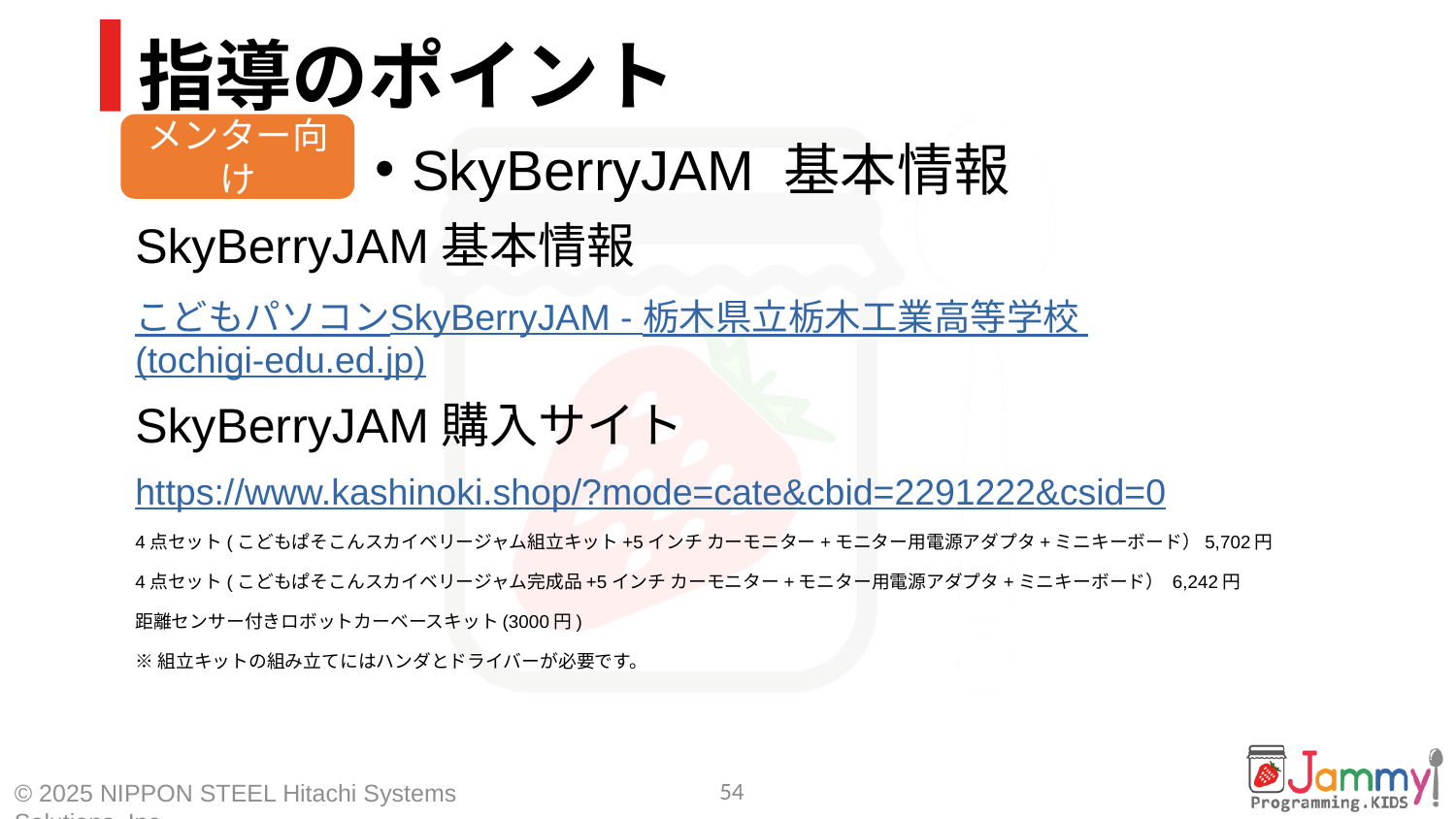

# 指導のポイント
SkyBerryJAM 基本情報
SkyBerryJAM基本情報
こどもパソコンSkyBerryJAM - 栃木県立栃木工業高等学校 (tochigi-edu.ed.jp)
SkyBerryJAM購入サイト
https://www.kashinoki.shop/?mode=cate&cbid=2291222&csid=0
4点セット(こどもぱそこんスカイベリージャム組立キット+5インチ カーモニター+モニター用電源アダプタ+ミニキーボード）5,702円
4点セット(こどもぱそこんスカイベリージャム完成品+5インチ カーモニター+モニター用電源アダプタ+ミニキーボード） 6,242円
距離センサー付きロボットカーベースキット(3000円)
※組立キットの組み立てにはハンダとドライバーが必要です。

54